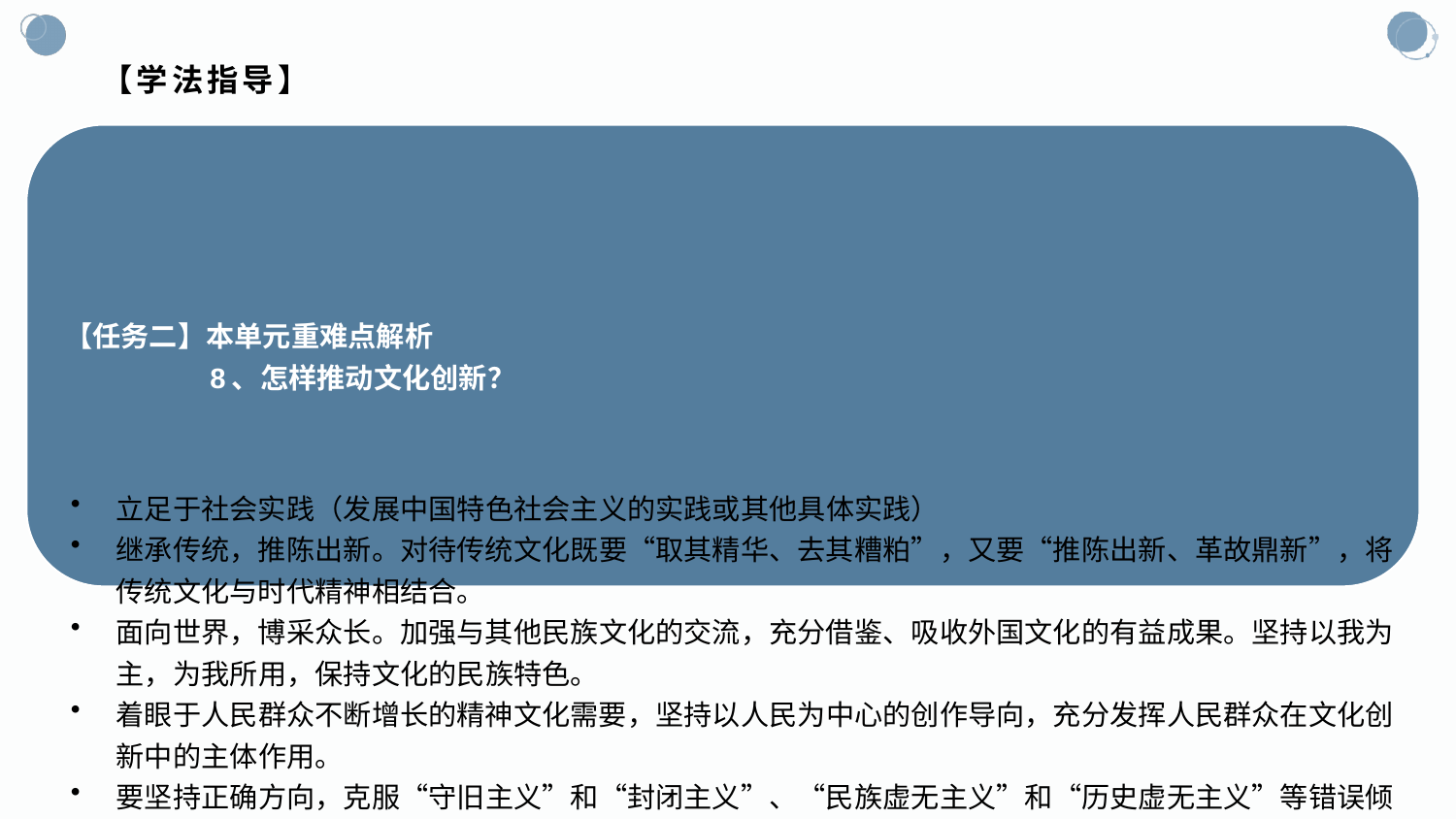

# 【学法指导】
【任务二】本单元重难点解析
	8、怎样推动文化创新？
立足于社会实践（发展中国特色社会主义的实践或其他具体实践）
继承传统，推陈出新。对待传统文化既要“取其精华、去其糟粕”，又要“推陈出新、革故鼎新”，将传统文化与时代精神相结合。
面向世界，博采众长。加强与其他民族文化的交流，充分借鉴、吸收外国文化的有益成果。坚持以我为主，为我所用，保持文化的民族特色。
着眼于人民群众不断增长的精神文化需要，坚持以人民为中心的创作导向，充分发挥人民群众在文化创新中的主体作用。